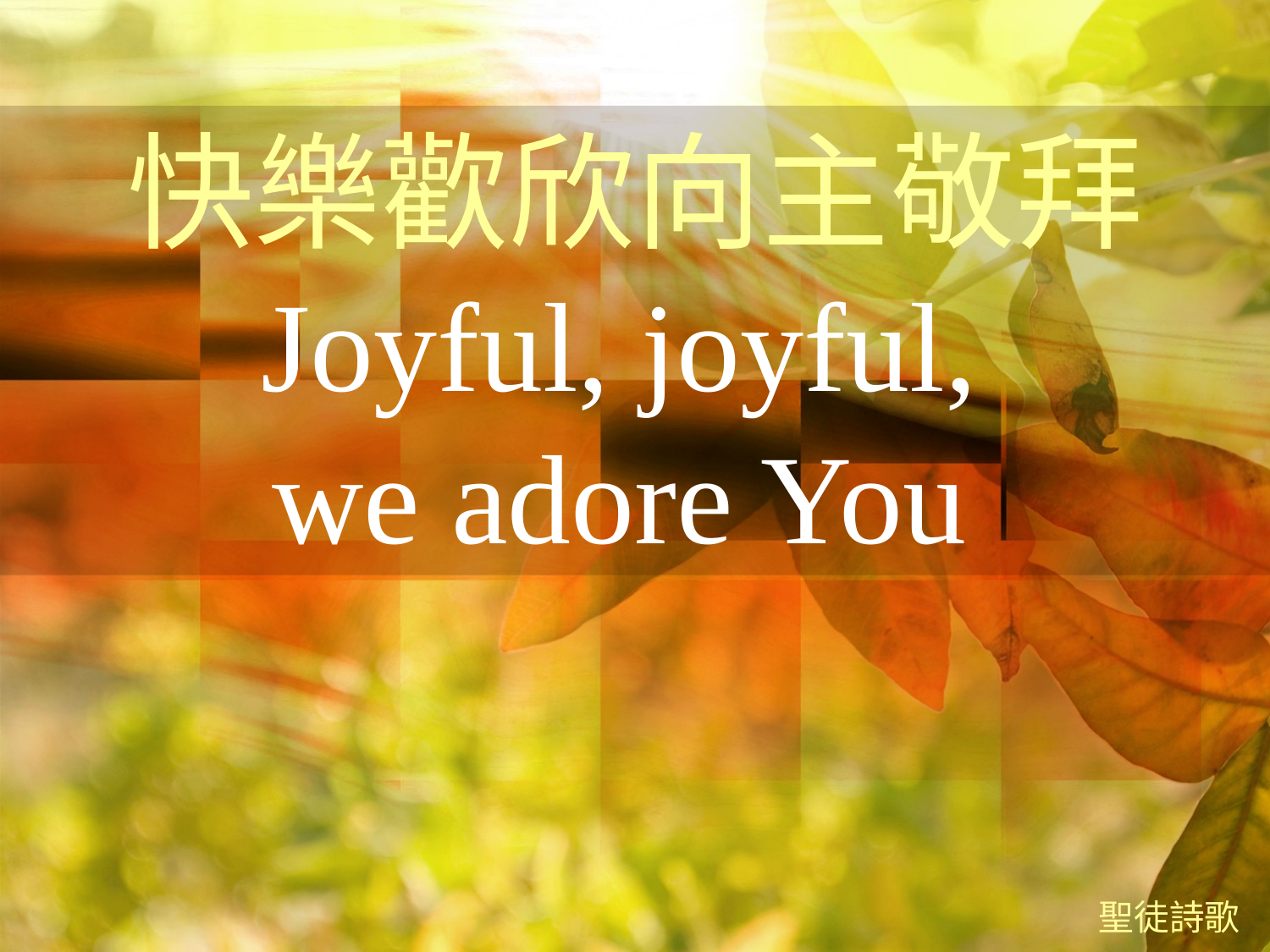

快樂歡欣向主敬拜
Joyful, joyful,
we adore You
聖徒詩歌